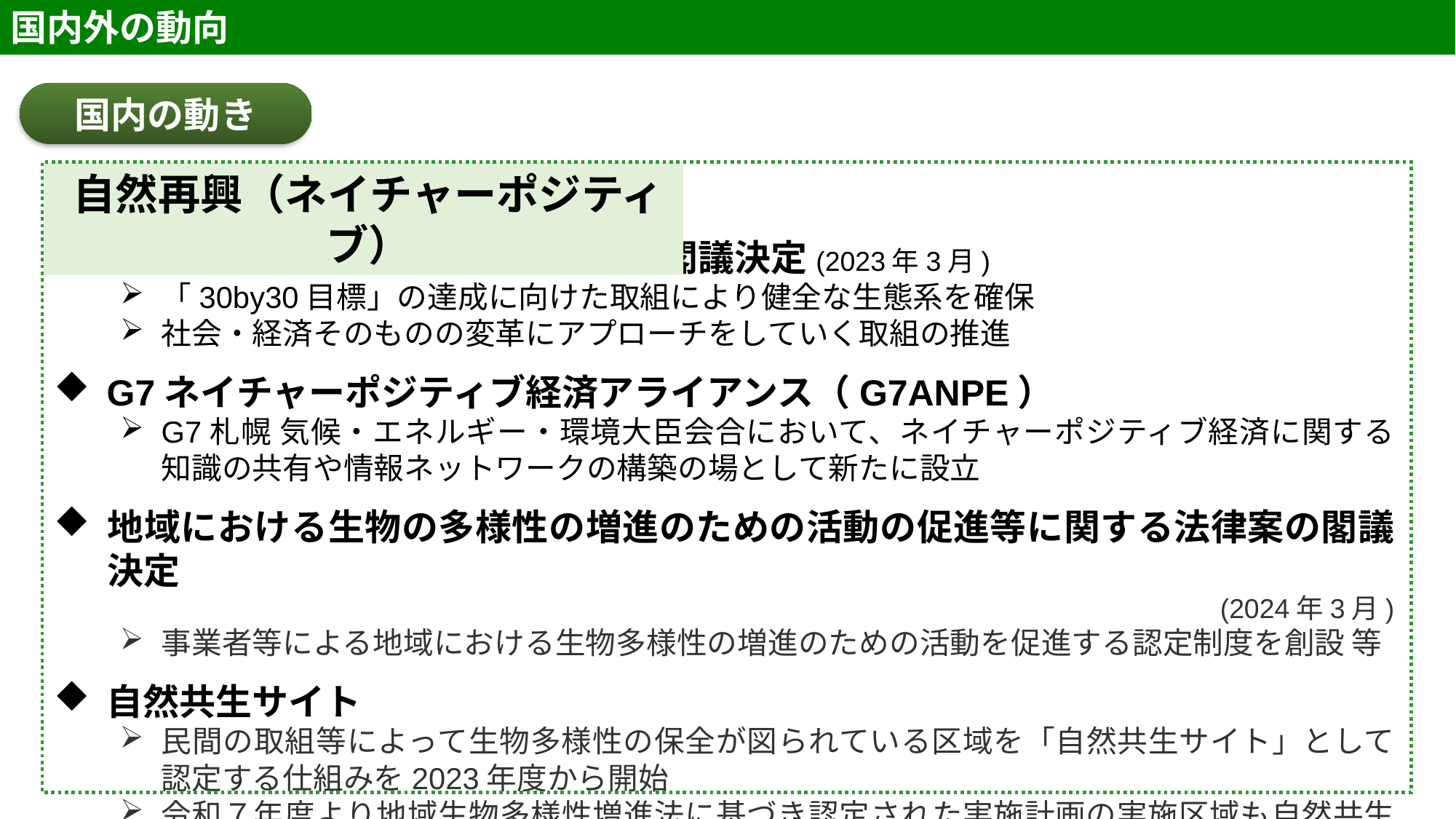

国内外の動向
国内の動き

自然再興（ネイチャーポジティブ）
生物多様性国家戦略2023-2030の閣議決定(2023年3月)
「30by30目標」の達成に向けた取組により健全な生態系を確保
社会・経済そのものの変革にアプローチをしていく取組の推進
G7ネイチャーポジティブ経済アライアンス（G7ANPE）
G7札幌 気候・エネルギー・環境大臣会合において、ネイチャーポジティブ経済に関する知識の共有や情報ネットワークの構築の場として新たに設立
地域における生物の多様性の増進のための活動の促進等に関する法律案の閣議決定
(2024年3月)
事業者等による地域における生物多様性の増進のための活動を促進する認定制度を創設 等
自然共生サイト
民間の取組等によって生物多様性の保全が図られている区域を「自然共生サイト」として認定する仕組みを2023年度から開始
令和７年度より地域生物多様性増進法に基づき認定された実施計画の実施区域も自然共生サイト